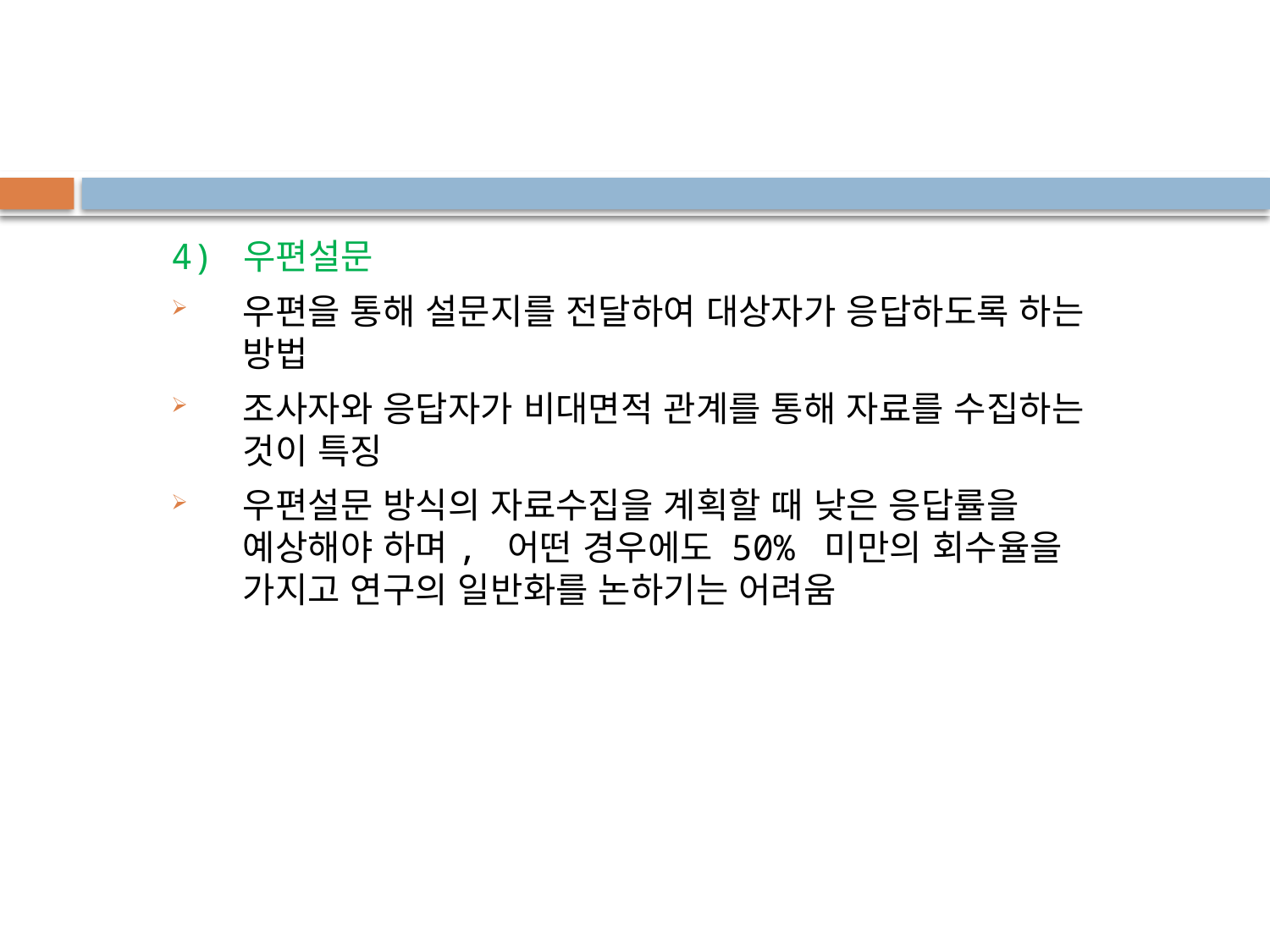

4) 우편설문
우편을 통해 설문지를 전달하여 대상자가 응답하도록 하는 방법
조사자와 응답자가 비대면적 관계를 통해 자료를 수집하는 것이 특징
우편설문 방식의 자료수집을 계획할 때 낮은 응답률을 예상해야 하며, 어떤 경우에도 50% 미만의 회수율을 가지고 연구의 일반화를 논하기는 어려움